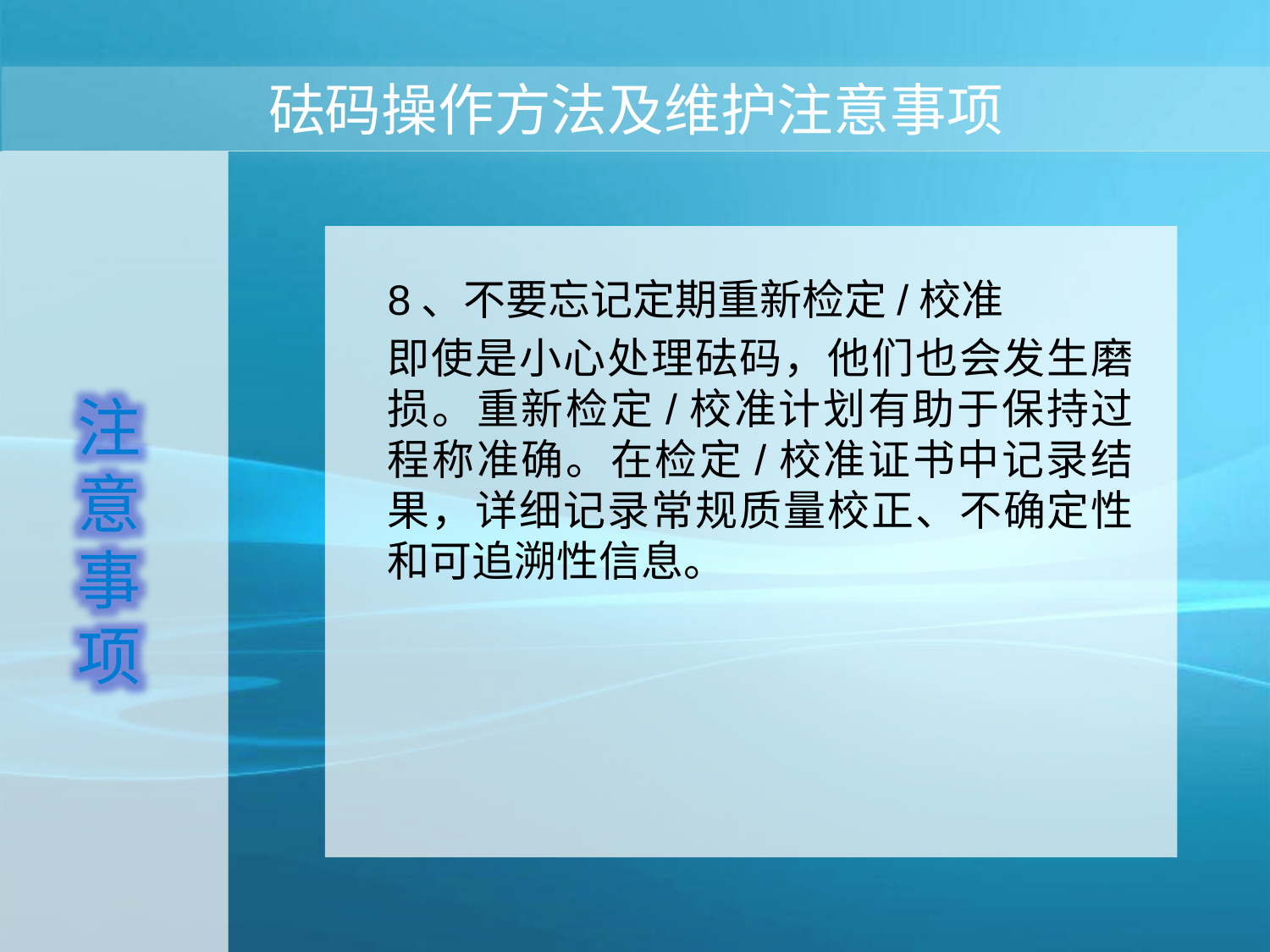

# 砝码操作方法及维护注意事项

8、不要忘记定期重新检定/校准
即使是小心处理砝码，他们也会发生磨损。重新检定/校准计划有助于保持过程称准确。在检定/校准证书中记录结果，详细记录常规质量校正、不确定性和可追溯性信息。
注意事项